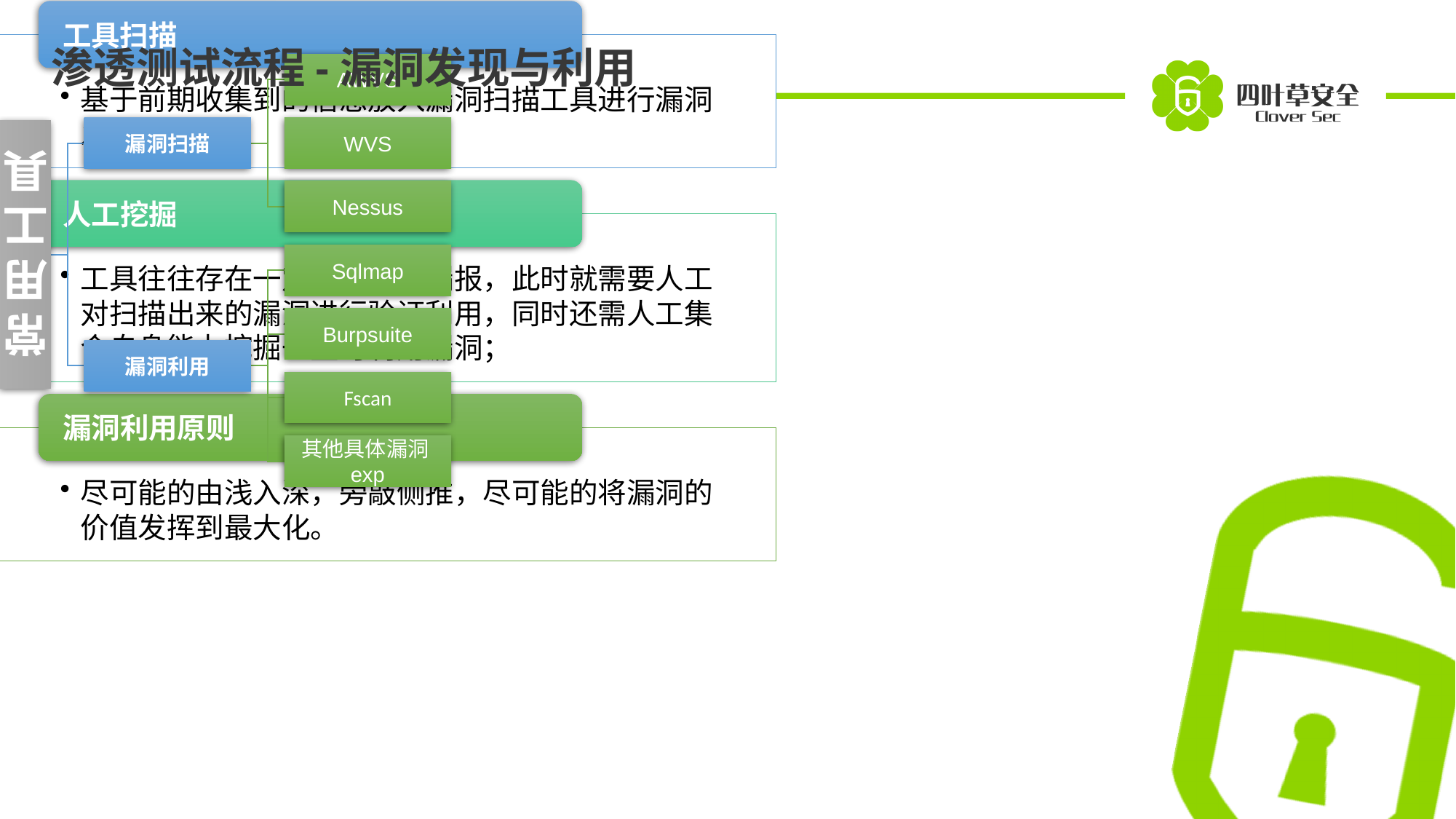

渗透测试流程-漏洞发现与利用
基于前期收集到的信息放入漏洞扫描工具进行漏洞发现；
工具扫描
工具往往存在一定的误报和漏报，此时就需要人工对扫描出来的漏洞进行验证利用，同时还需人工集合自身能力挖掘一些可利用漏洞；
人工挖掘
尽可能的由浅入深，旁敲侧推，尽可能的将漏洞的价值发挥到最大化。
漏洞利用原则

常用工具
漏洞扫描
AWVS
WVS
Nessus
漏洞利用
Sqlmap
Burpsuite
Fscan
其他具体漏洞exp